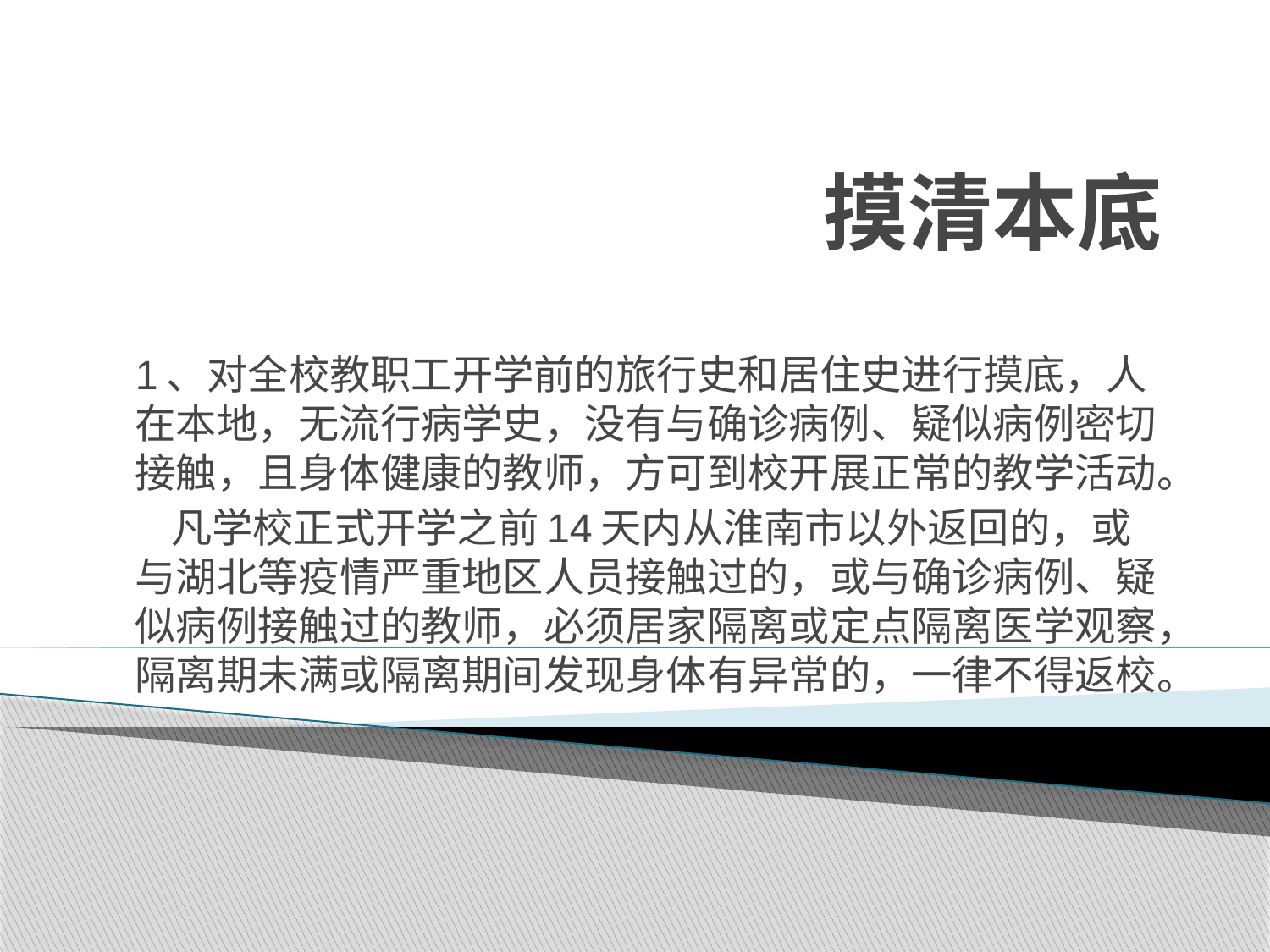

# 摸清本底

1、对全校教职工开学前的旅行史和居住史进行摸底，人在本地，无流行病学史，没有与确诊病例、疑似病例密切接触，且身体健康的教师，方可到校开展正常的教学活动。
   凡学校正式开学之前14天内从淮南市以外返回的，或与湖北等疫情严重地区人员接触过的，或与确诊病例、疑似病例接触过的教师，必须居家隔离或定点隔离医学观察，隔离期未满或隔离期间发现身体有异常的，一律不得返校。